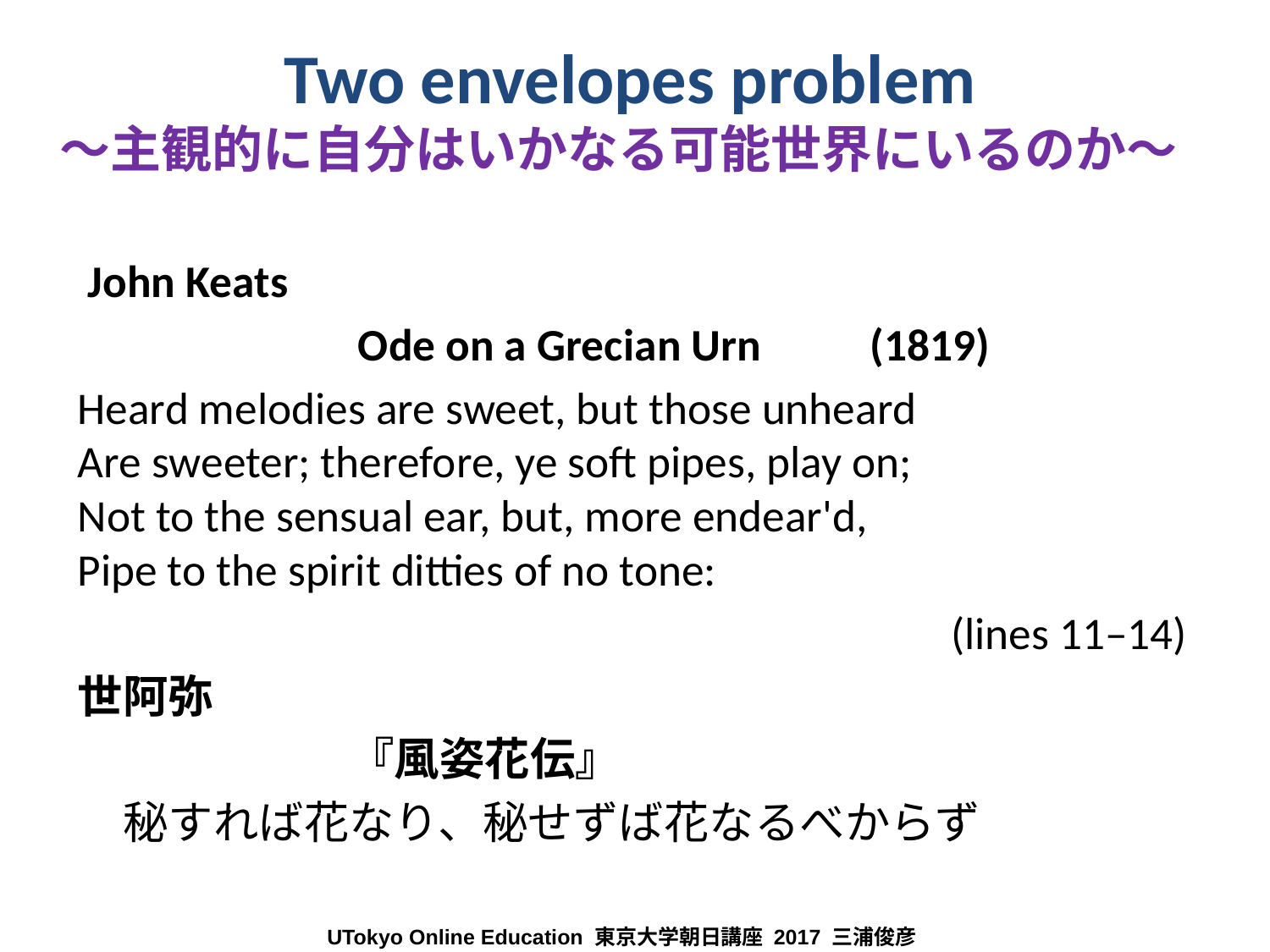

# Two envelopes problem ～主観的に自分はいかなる可能世界にいるのか～
 John Keats
　　　　　　Ode on a Grecian Urn　　(1819)
Heard melodies are sweet, but those unheard
Are sweeter; therefore, ye soft pipes, play on;
Not to the sensual ear, but, more endear'd,
Pipe to the spirit ditties of no tone:
    　　　　　　　　　　　　　　　　　　(lines 11–14)
世阿弥
　　　　　　『風姿花伝』
　秘すれば花なり、秘せずば花なるべからず
UTokyo Online Education 東京大学朝日講座 2017 三浦俊彦　CC BY-NC-ND